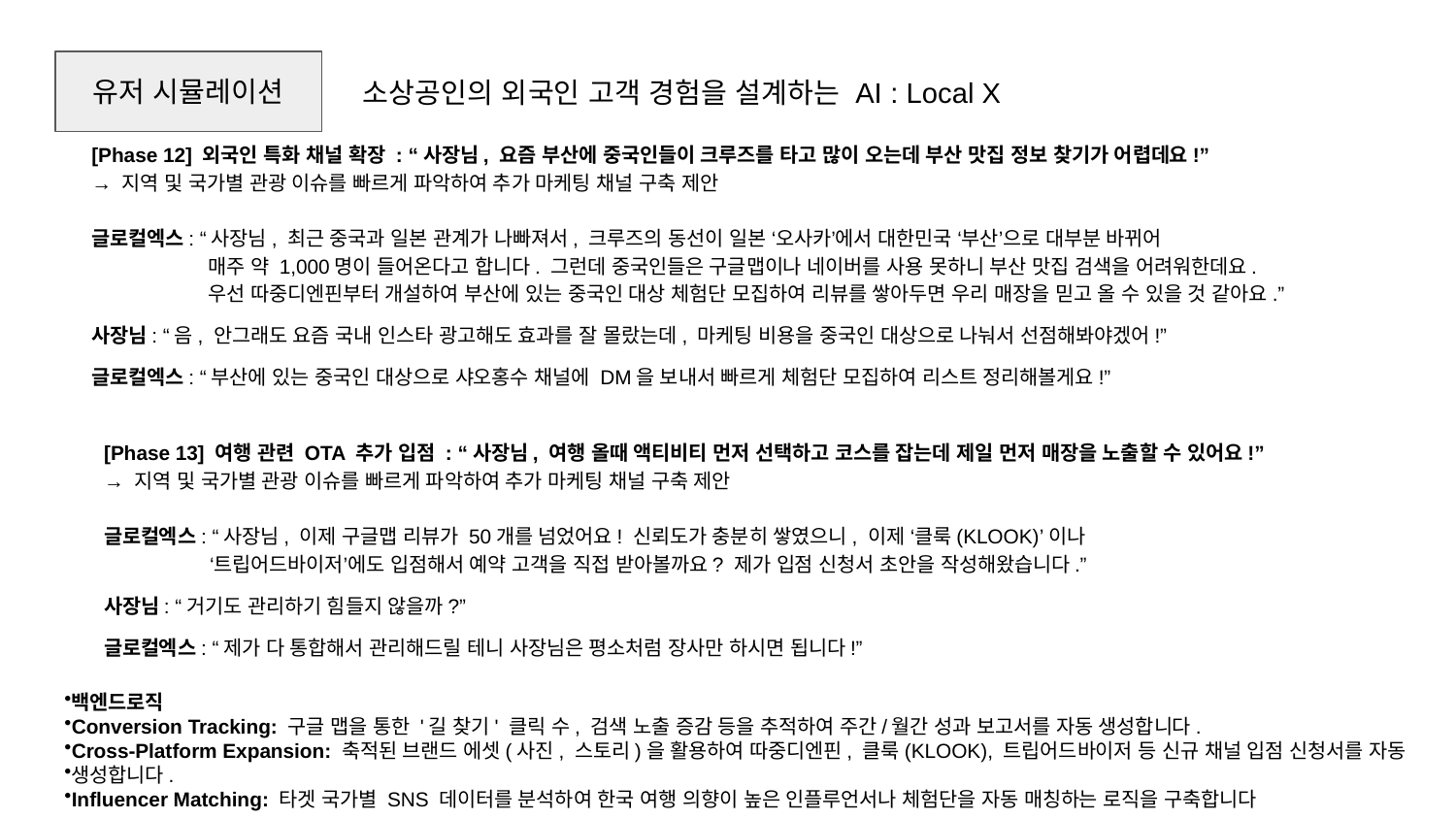

유저 시뮬레이션
소상공인의 외국인 고객 경험을 설계하는 AI : Local X
[Phase 12] 외국인 특화 채널 확장 : “사장님, 요즘 부산에 중국인들이 크루즈를 타고 많이 오는데 부산 맛집 정보 찾기가 어렵데요!”
→ 지역 및 국가별 관광 이슈를 빠르게 파악하여 추가 마케팅 채널 구축 제안

글로컬엑스: “사장님, 최근 중국과 일본 관계가 나빠져서, 크루즈의 동선이 일본 ‘오사카’에서 대한민국 ‘부산’으로 대부분 바뀌어
                    매주 약 1,000명이 들어온다고 합니다. 그런데 중국인들은 구글맵이나 네이버를 사용 못하니 부산 맛집 검색을 어려워한데요.
                    우선 따중디엔핀부터 개설하여 부산에 있는 중국인 대상 체험단 모집하여 리뷰를 쌓아두면 우리 매장을 믿고 올 수 있을 것 같아요.”

사장님: “음, 안그래도 요즘 국내 인스타 광고해도 효과를 잘 몰랐는데, 마케팅 비용을 중국인 대상으로 나눠서 선점해봐야겠어!”

글로컬엑스: “부산에 있는 중국인 대상으로 샤오홍수 채널에 DM을 보내서 빠르게 체험단 모집하여 리스트 정리해볼게요!”
[Phase 13] 여행 관련 OTA 추가 입점 : “사장님, 여행 올때 액티비티 먼저 선택하고 코스를 잡는데 제일 먼저 매장을 노출할 수 있어요!”
→ 지역 및 국가별 관광 이슈를 빠르게 파악하여 추가 마케팅 채널 구축 제안

글로컬엑스: “사장님, 이제 구글맵 리뷰가 50개를 넘었어요! 신뢰도가 충분히 쌓였으니, 이제 ‘클룩(KLOOK)’이나
                   ‘트립어드바이저’에도 입점해서 예약 고객을 직접 받아볼까요? 제가 입점 신청서 초안을 작성해왔습니다.”

사장님: “거기도 관리하기 힘들지 않을까?”

글로컬엑스: “제가 다 통합해서 관리해드릴 테니 사장님은 평소처럼 장사만 하시면 됩니다!”

백엔드로직
Conversion Tracking: 구글 맵을 통한 '길 찾기' 클릭 수, 검색 노출 증감 등을 추적하여 주간/월간 성과 보고서를 자동 생성합니다.
Cross-Platform Expansion: 축적된 브랜드 에셋(사진, 스토리)을 활용하여 따중디엔핀, 클룩(KLOOK), 트립어드바이저 등 신규 채널 입점 신청서를 자동
생성합니다.
Influencer Matching: 타겟 국가별 SNS 데이터를 분석하여 한국 여행 의향이 높은 인플루언서나 체험단을 자동 매칭하는 로직을 구축합니다